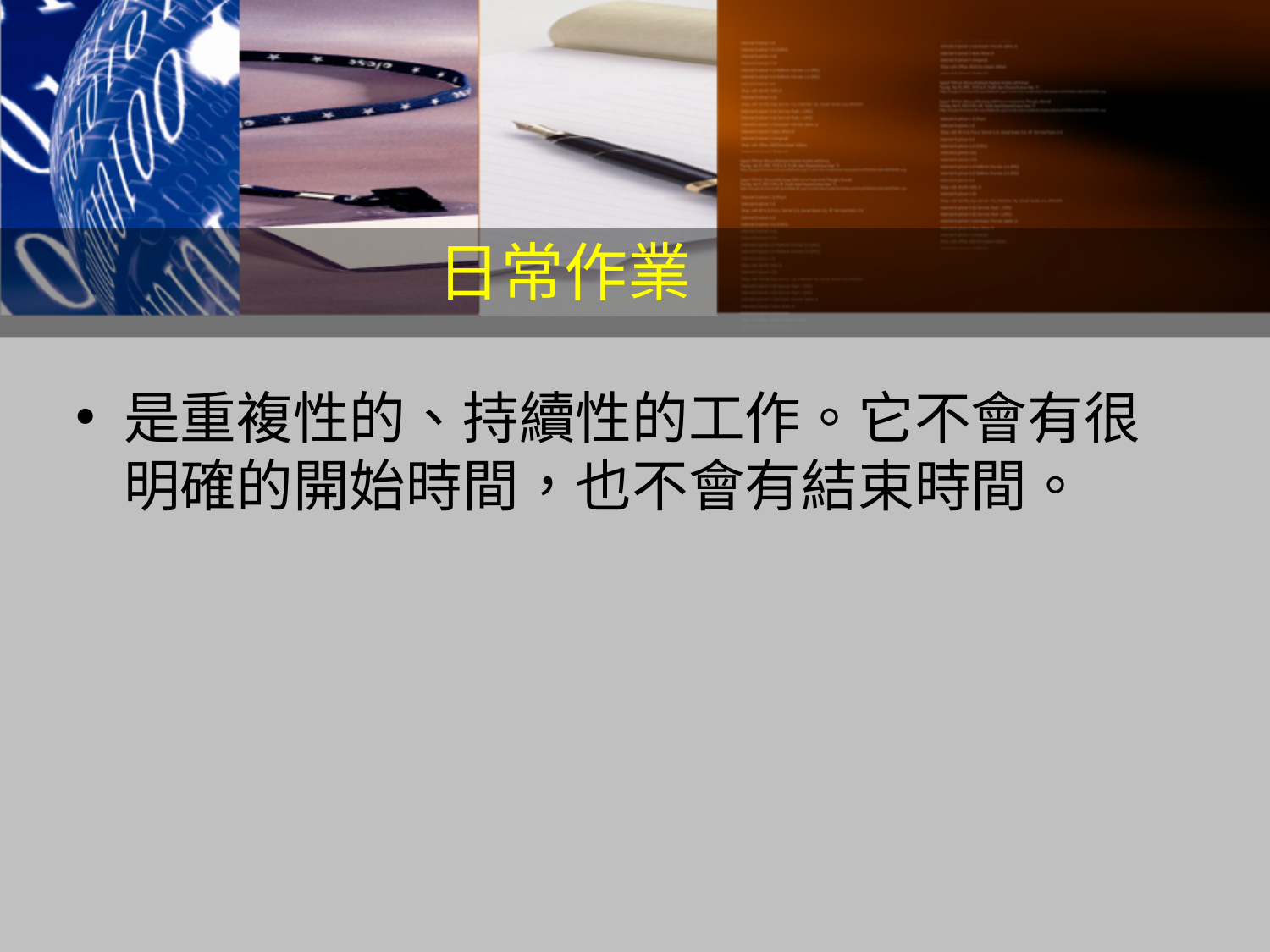

日常作業
是重複性的、持續性的工作。它不會有很明確的開始時間，也不會有結束時間。